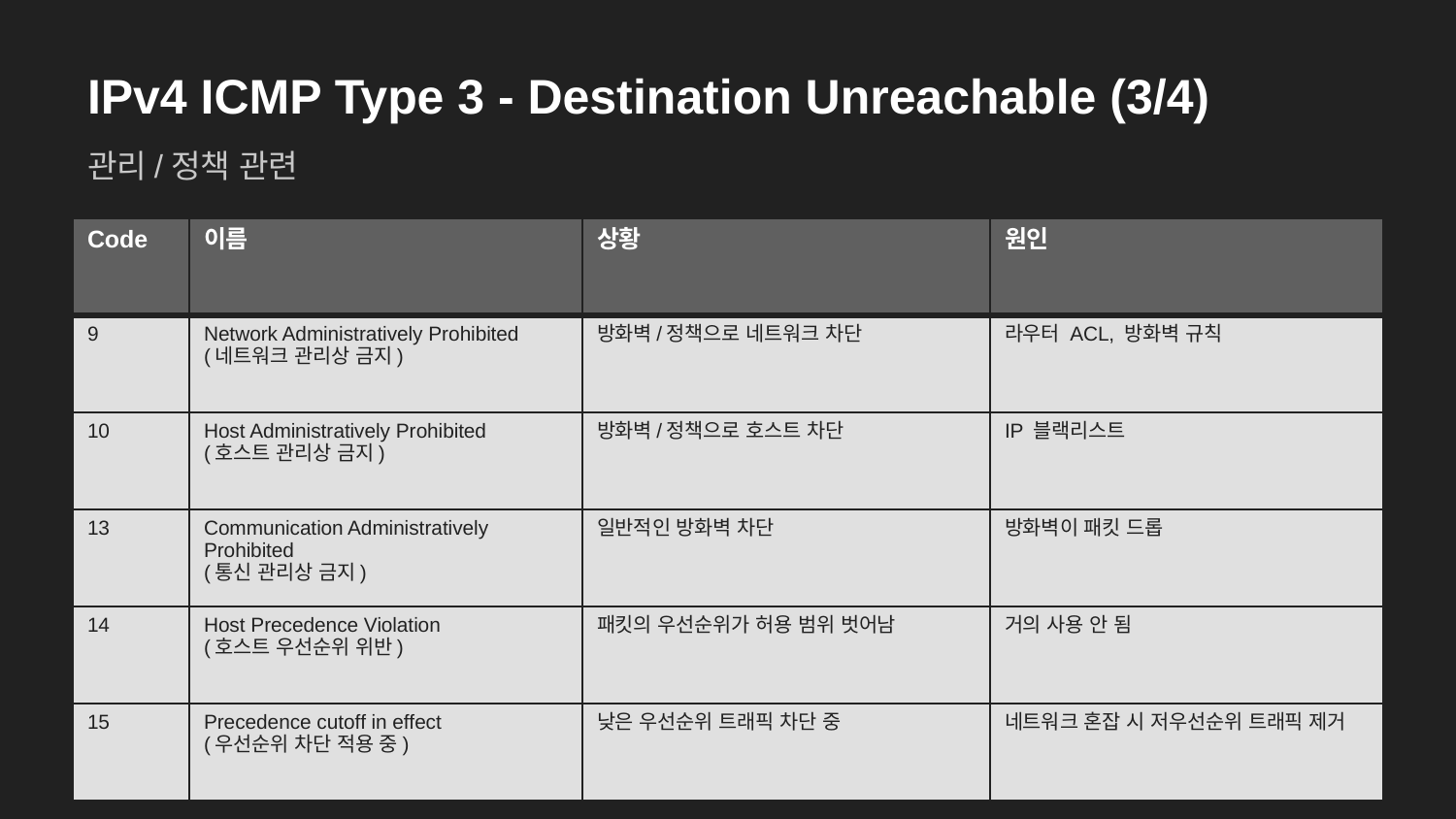

IPv4 ICMP Type 3 - Destination Unreachable (3/4)
관리/정책 관련
| Code | 이름 | 상황 | 원인 |
| --- | --- | --- | --- |
| 9 | Network Administratively Prohibited (네트워크 관리상 금지) | 방화벽/정책으로 네트워크 차단 | 라우터 ACL, 방화벽 규칙 |
| 10 | Host Administratively Prohibited (호스트 관리상 금지) | 방화벽/정책으로 호스트 차단 | IP 블랙리스트 |
| 13 | Communication Administratively Prohibited (통신 관리상 금지) | 일반적인 방화벽 차단 | 방화벽이 패킷 드롭 |
| 14 | Host Precedence Violation (호스트 우선순위 위반) | 패킷의 우선순위가 허용 범위 벗어남 | 거의 사용 안 됨 |
| 15 | Precedence cutoff in effect (우선순위 차단 적용 중) | 낮은 우선순위 트래픽 차단 중 | 네트워크 혼잡 시 저우선순위 트래픽 제거 |